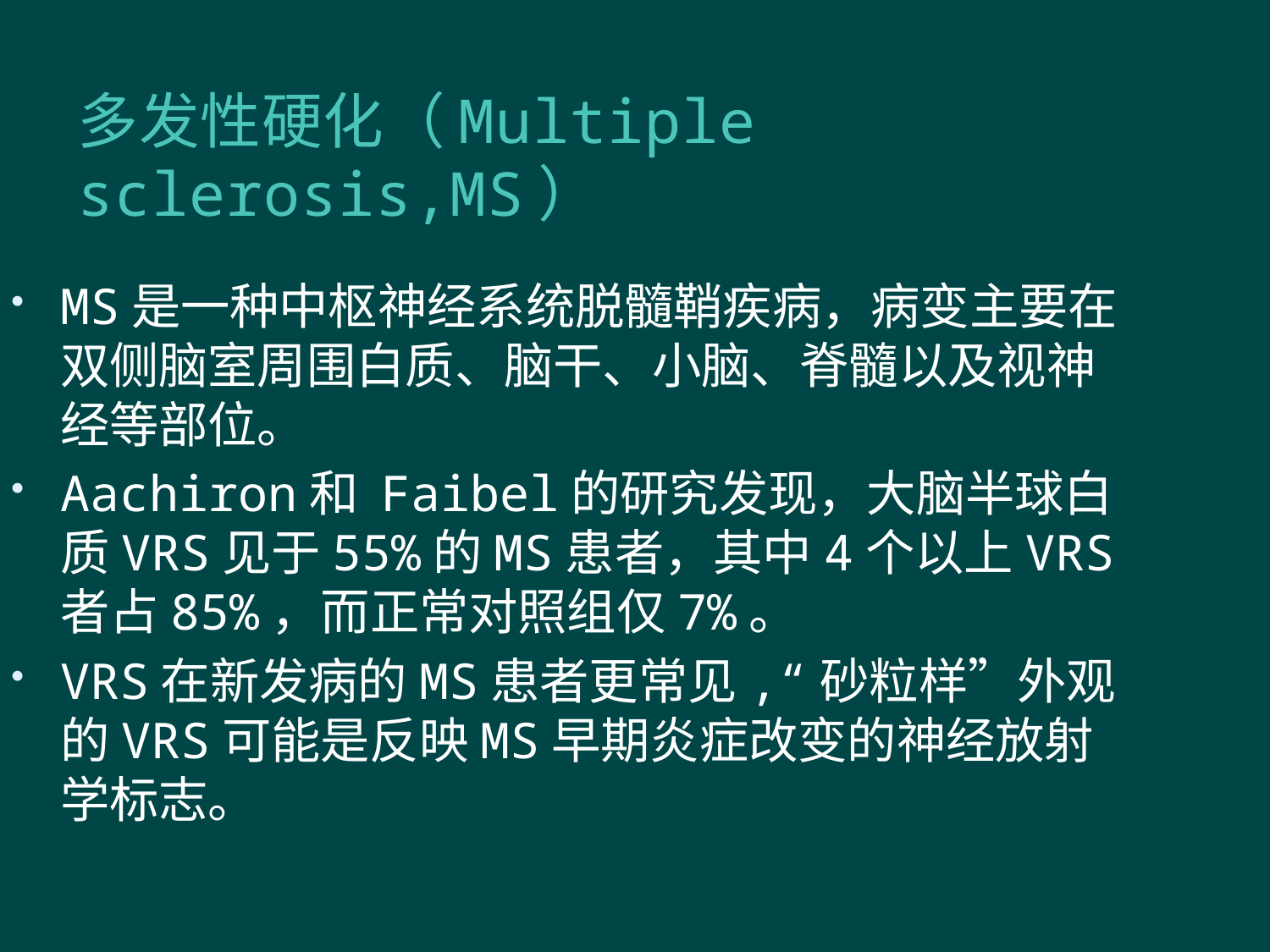

# 多发性硬化（Multiple sclerosis,MS）
MS是一种中枢神经系统脱髓鞘疾病，病变主要在双侧脑室周围白质、脑干、小脑、脊髓以及视神经等部位。
Aachiron和 Faibel的研究发现，大脑半球白质VRS见于55%的MS患者，其中4个以上VRS者占85%，而正常对照组仅7%。
VRS在新发病的MS患者更常见,“砂粒样”外观的VRS可能是反映MS早期炎症改变的神经放射学标志。